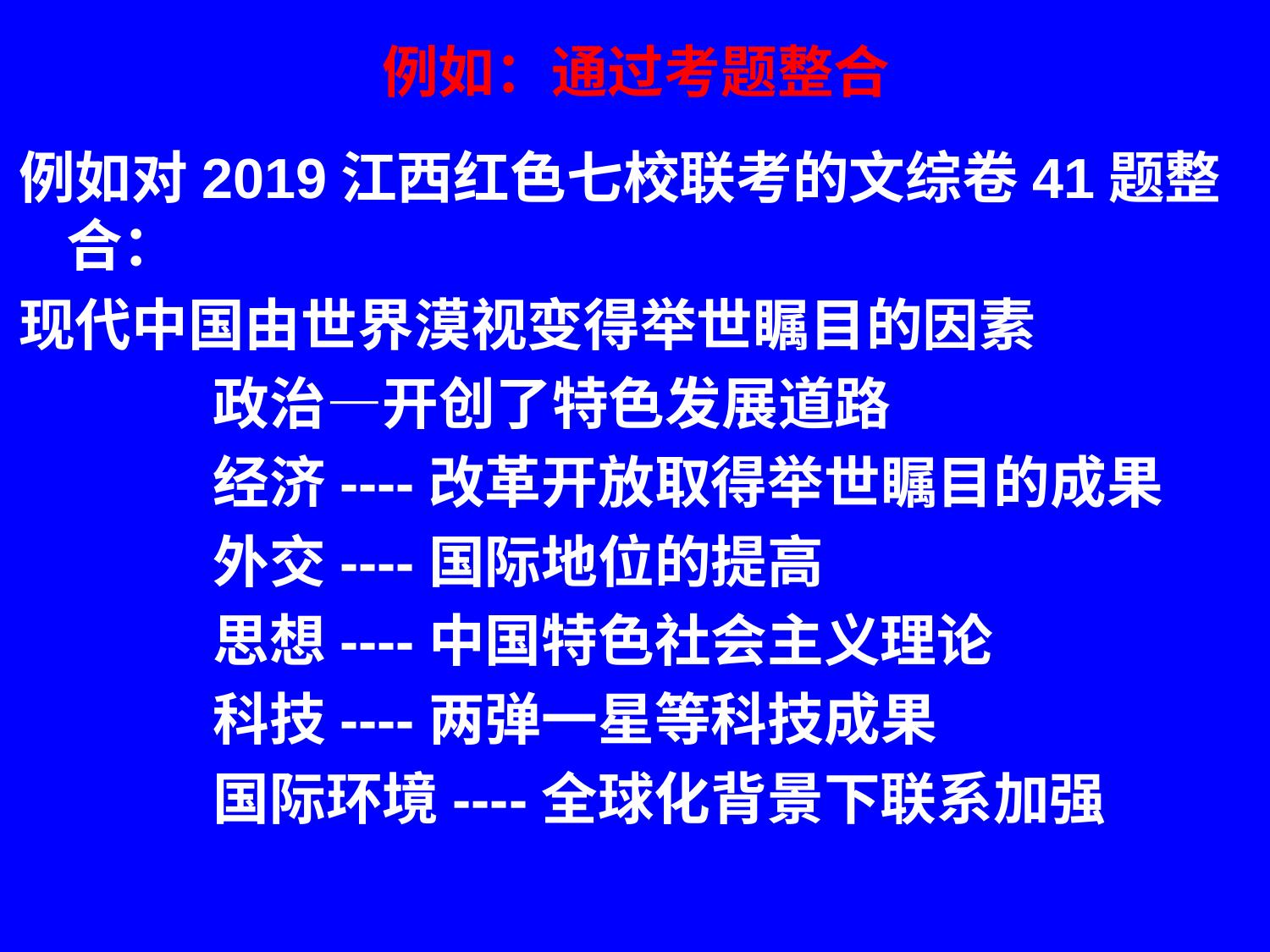

# 例如：通过考题整合
例如对2019江西红色七校联考的文综卷41题整合：
现代中国由世界漠视变得举世瞩目的因素
              政治—开创了特色发展道路
              经济----改革开放取得举世瞩目的成果
              外交----国际地位的提高
              思想----中国特色社会主义理论
              科技----两弹一星等科技成果
              国际环境----全球化背景下联系加强